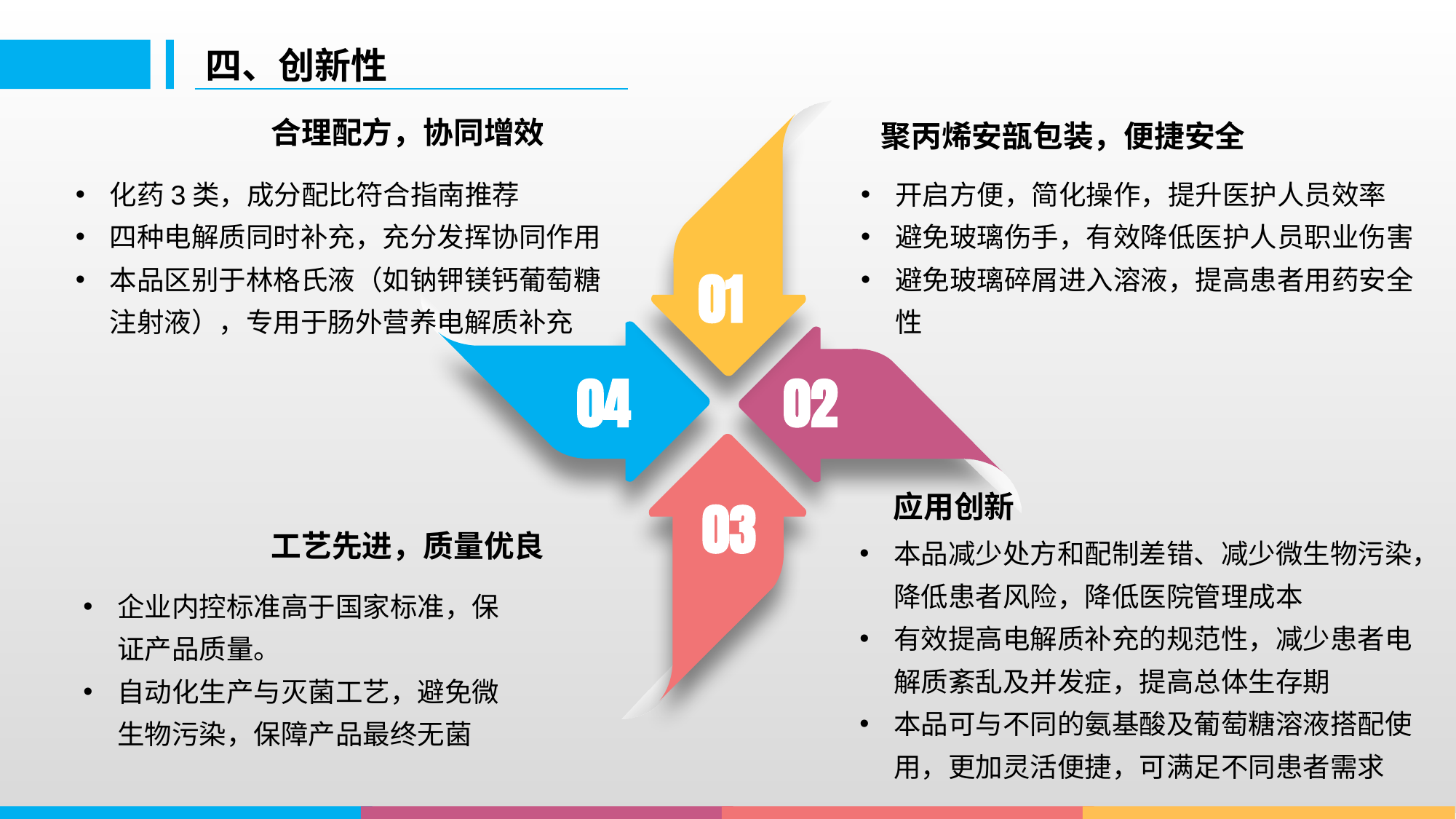

四、创新性

合理配方，协同增效
聚丙烯安瓿包装，便捷安全
化药3类，成分配比符合指南推荐
四种电解质同时补充，充分发挥协同作用
本品区别于林格氏液（如钠钾镁钙葡萄糖注射液），专用于肠外营养电解质补充

开启方便，简化操作，提升医护人员效率
避免玻璃伤手，有效降低医护人员职业伤害
避免玻璃碎屑进入溶液，提高患者用药安全性

01

04
02

应用创新

03
工艺先进，质量优良
本品减少处方和配制差错、减少微生物污染，降低患者风险，降低医院管理成本
有效提高电解质补充的规范性，减少患者电解质紊乱及并发症，提高总体生存期
本品可与不同的氨基酸及葡萄糖溶液搭配使用，更加灵活便捷，可满足不同患者需求

企业内控标准高于国家标准，保证产品质量。
自动化生产与灭菌工艺，避免微生物污染，保障产品最终无菌